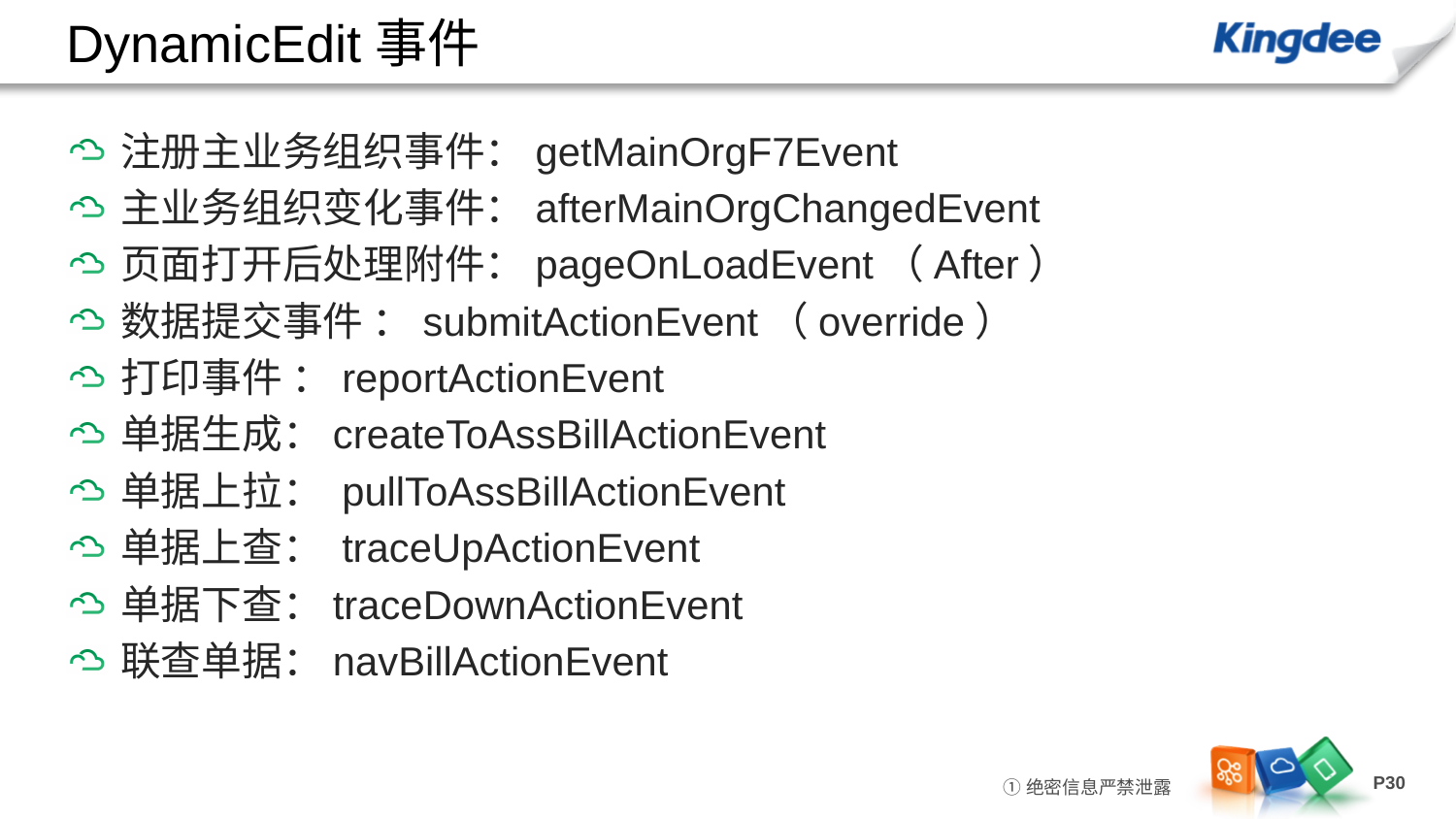

# DynamicEdit事件
注册主业务组织事件：getMainOrgF7Event
主业务组织变化事件：afterMainOrgChangedEvent
页面打开后处理附件：pageOnLoadEvent（After）
数据提交事件 ：submitActionEvent（override）
打印事件 ：reportActionEvent
单据生成：createToAssBillActionEvent
单据上拉： pullToAssBillActionEvent
单据上查： traceUpActionEvent
单据下查：traceDownActionEvent
联查单据：navBillActionEvent